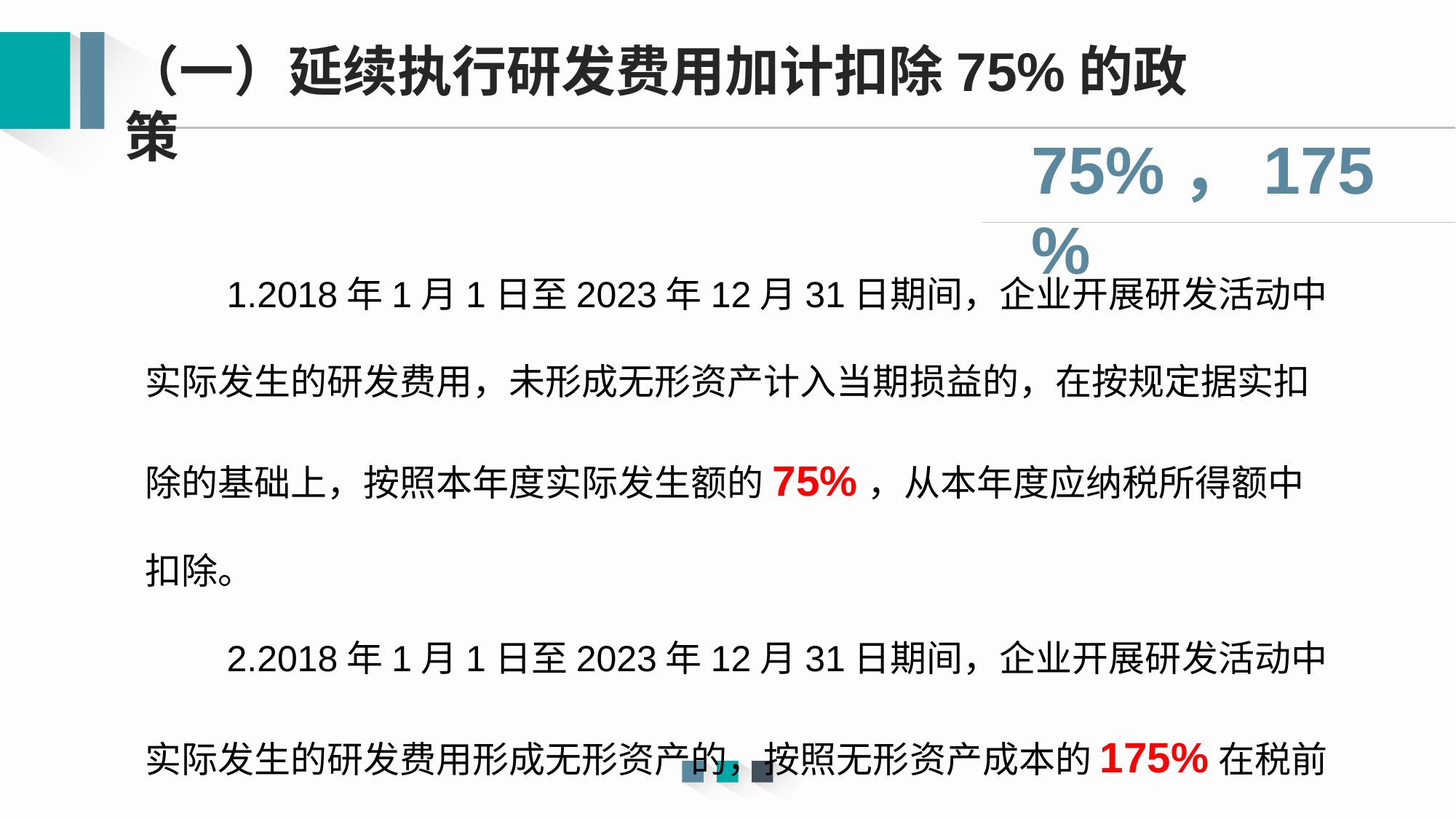

（一）延续执行研发费用加计扣除75%的政策
75%，175%

        1.2018年1月1日至2023年12月31日期间，企业开展研发活动中实际发生的研发费用，未形成无形资产计入当期损益的，在按规定据实扣除的基础上，按照本年度实际发生额的75%，从本年度应纳税所得额中扣除。
        2.2018年1月1日至2023年12月31日期间，企业开展研发活动中实际发生的研发费用形成无形资产的，按照无形资产成本的175%在税前摊销。